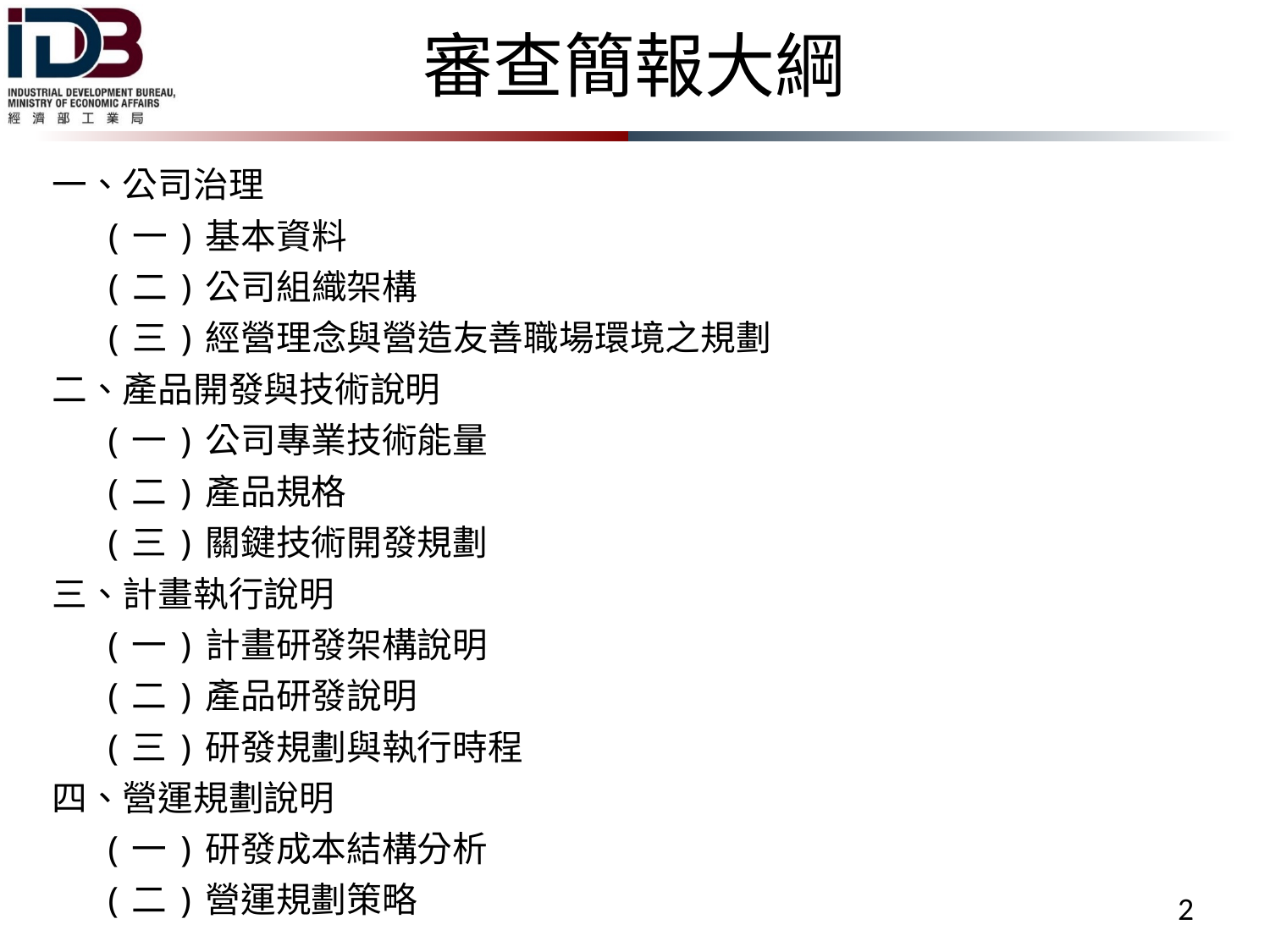

# 審查簡報大綱
一、公司治理
(一)基本資料
(二)公司組織架構
(三)經營理念與營造友善職場環境之規劃
二、產品開發與技術說明
(一)公司專業技術能量
(二)產品規格
(三)關鍵技術開發規劃
三、計畫執行說明
(一)計畫研發架構說明
(二)產品研發說明
(三)研發規劃與執行時程
四、營運規劃說明
(一)研發成本結構分析
(二)營運規劃策略
2